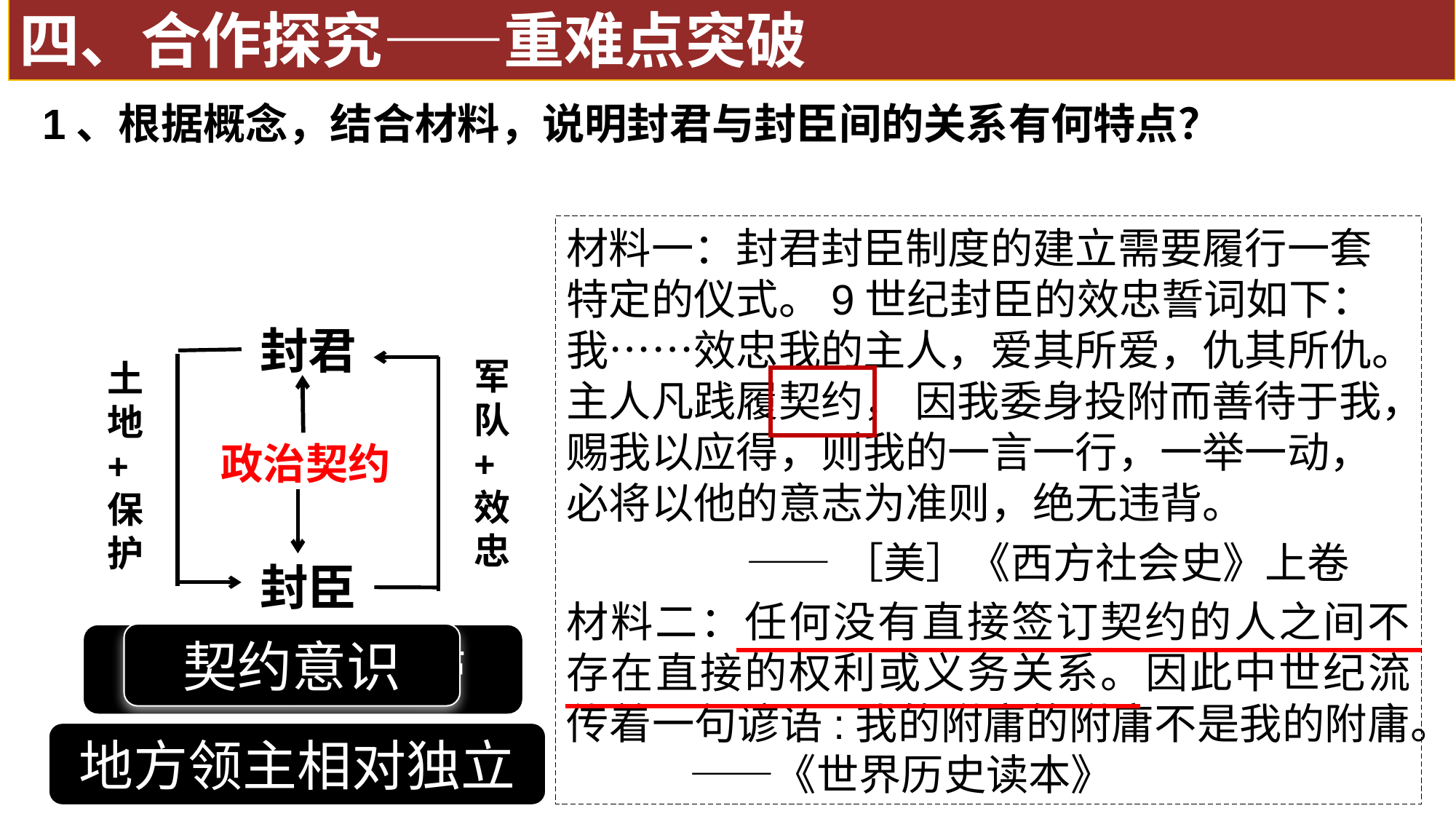

四、合作探究——重难点突破
1、根据概念，结合材料，说明封君与封臣间的关系有何特点？
材料一：封君封臣制度的建立需要履行一套特定的仪式。9世纪封臣的效忠誓词如下：我……效忠我的主人，爱其所爱，仇其所仇。主人凡践履契约， 因我委身投附而善待于我，赐我以应得，则我的一言一行，一举一动， 必将以他的意志为准则，绝无违背。
                   ——［美］《西方社会史》上卷
材料二：任何没有直接签订契约的人之间不存在直接的权利或义务关系。因此中世纪流传着一句谚语:我的附庸的附庸不是我的附庸。             ——《世界历史读本》
封君
军队+效忠
土地+保护

政治契约
封臣
契约意识
以土地为纽带
双向权利义务
地方领主相对独立